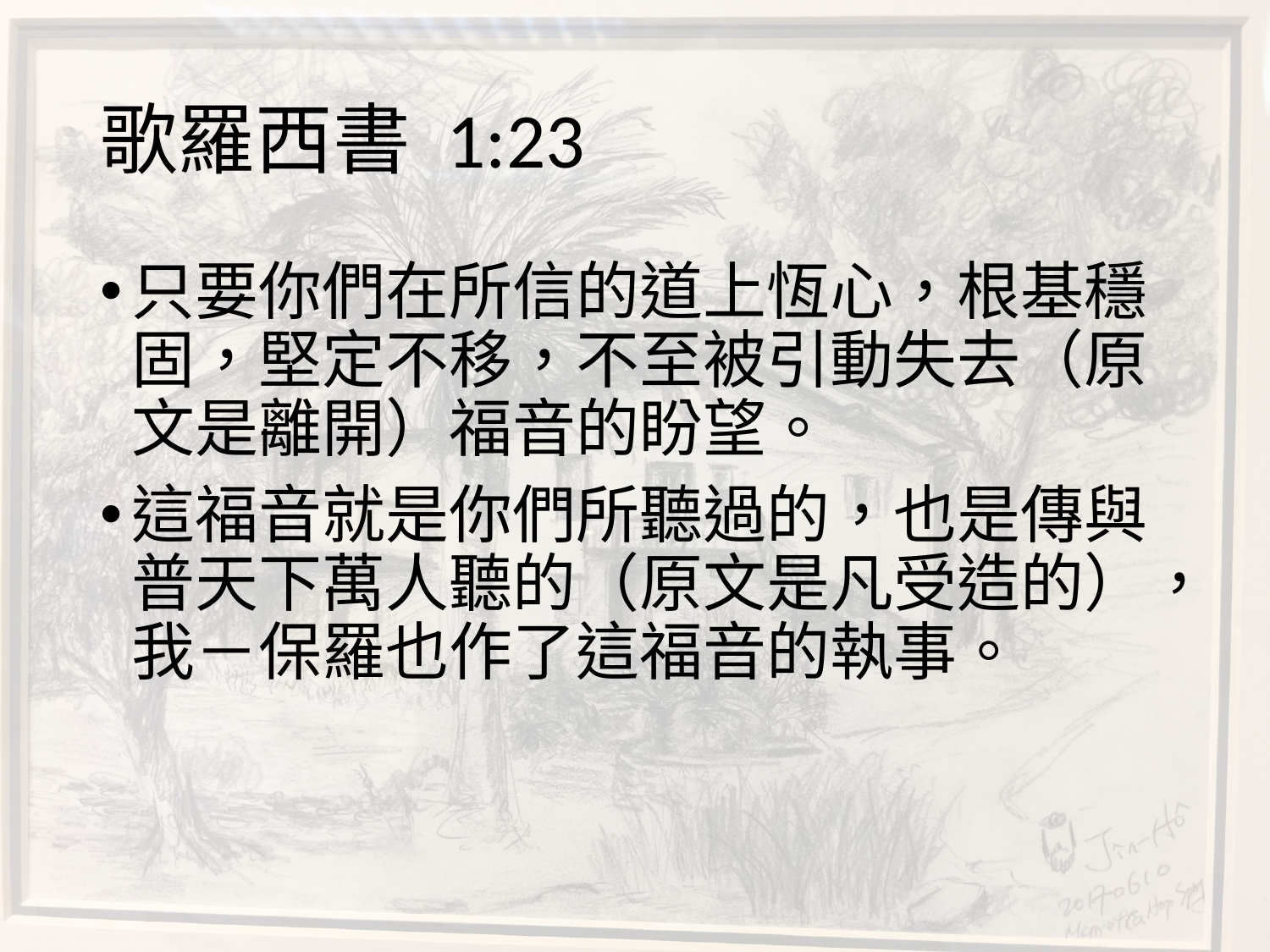

# 歌羅西書 1:23
只要你們在所信的道上恆心，根基穩固，堅定不移，不至被引動失去（原文是離開）福音的盼望。
這福音就是你們所聽過的，也是傳與普天下萬人聽的（原文是凡受造的），我－保羅也作了這福音的執事。